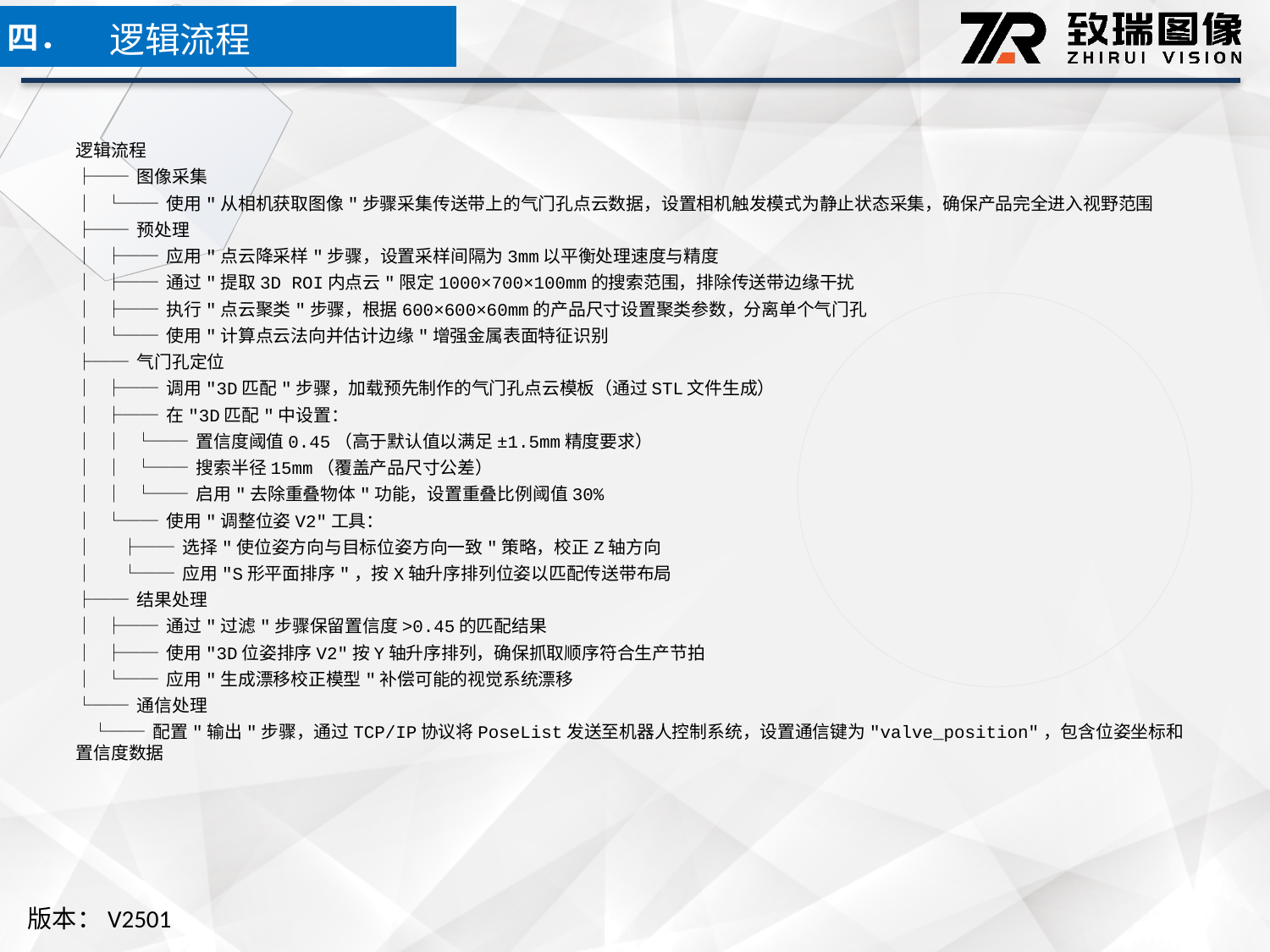

逻辑流程
四．

逻辑流程
├── 图像采集
│   └── 使用"从相机获取图像"步骤采集传送带上的气门孔点云数据，设置相机触发模式为静止状态采集，确保产品完全进入视野范围
├── 预处理
│   ├── 应用"点云降采样"步骤，设置采样间隔为3mm以平衡处理速度与精度
│   ├── 通过"提取3D ROI内点云"限定1000×700×100mm的搜索范围，排除传送带边缘干扰
│   ├── 执行"点云聚类"步骤，根据600×600×60mm的产品尺寸设置聚类参数，分离单个气门孔
│   └── 使用"计算点云法向并估计边缘"增强金属表面特征识别
├── 气门孔定位
│   ├── 调用"3D匹配"步骤，加载预先制作的气门孔点云模板（通过STL文件生成）
│   ├── 在"3D匹配"中设置：
│   │   └── 置信度阈值0.45（高于默认值以满足±1.5mm精度要求）
│   │   └── 搜索半径15mm（覆盖产品尺寸公差）
│   │   └── 启用"去除重叠物体"功能，设置重叠比例阈值30%
│   └── 使用"调整位姿V2"工具：
│       ├── 选择"使位姿方向与目标位姿方向一致"策略，校正Z轴方向
│       └── 应用"S形平面排序"，按X轴升序排列位姿以匹配传送带布局
├── 结果处理
│   ├── 通过"过滤"步骤保留置信度>0.45的匹配结果
│   ├── 使用"3D位姿排序V2"按Y轴升序排列，确保抓取顺序符合生产节拍
│   └── 应用"生成漂移校正模型"补偿可能的视觉系统漂移
└── 通信处理
    └── 配置"输出"步骤，通过TCP/IP协议将PoseList发送至机器人控制系统，设置通信键为"valve_position"，包含位姿坐标和置信度数据